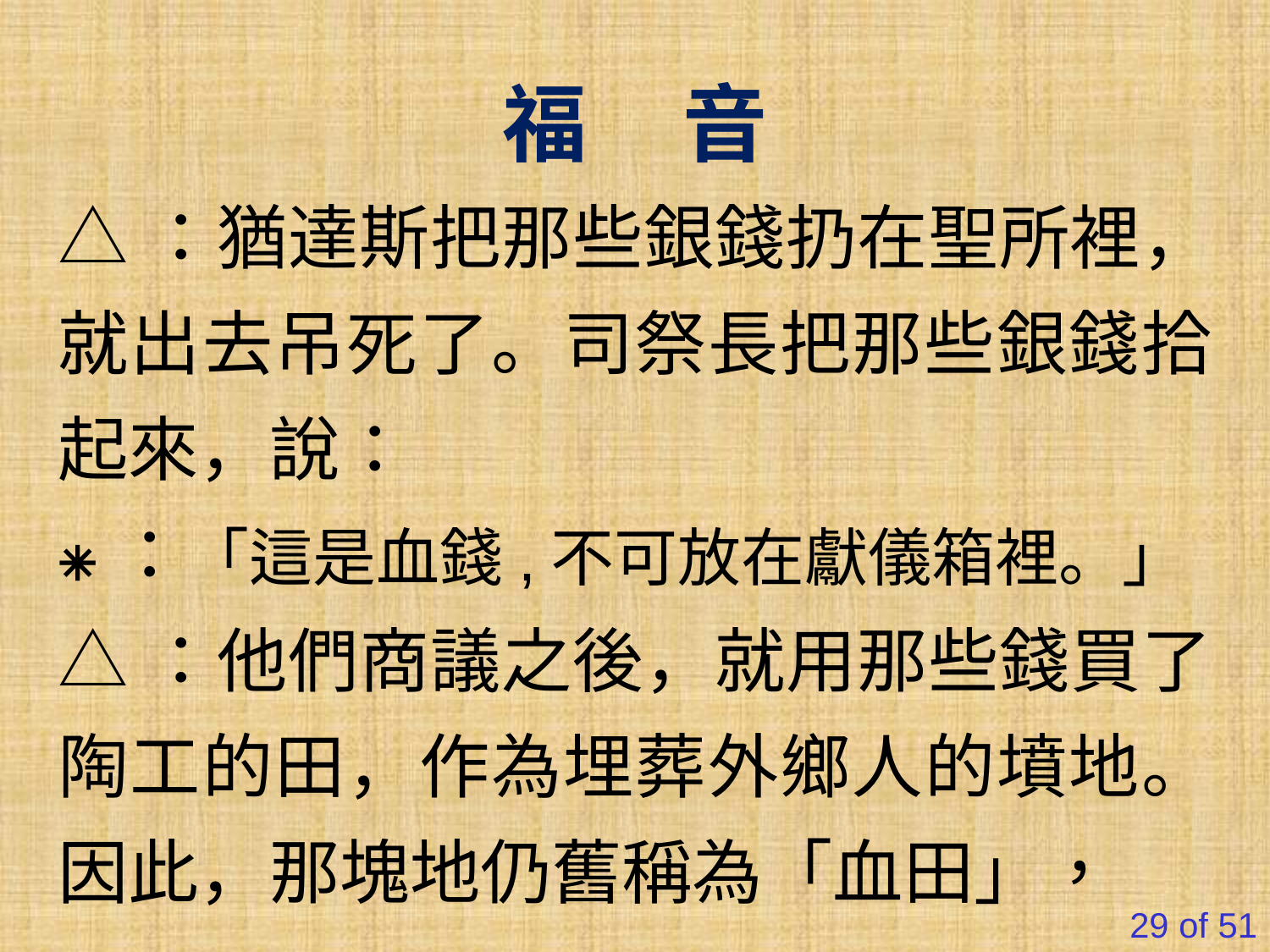

福     音
△：猶達斯把那些銀錢扔在聖所裡，就出去吊死了。司祭長把那些銀錢拾起來，說：
⁕：「這是血錢,不可放在獻儀箱裡。」
△：他們商議之後，就用那些錢買了陶工的田，作為埋葬外鄉人的墳地。因此，那塊地仍舊稱為「血田」，
29 of 51